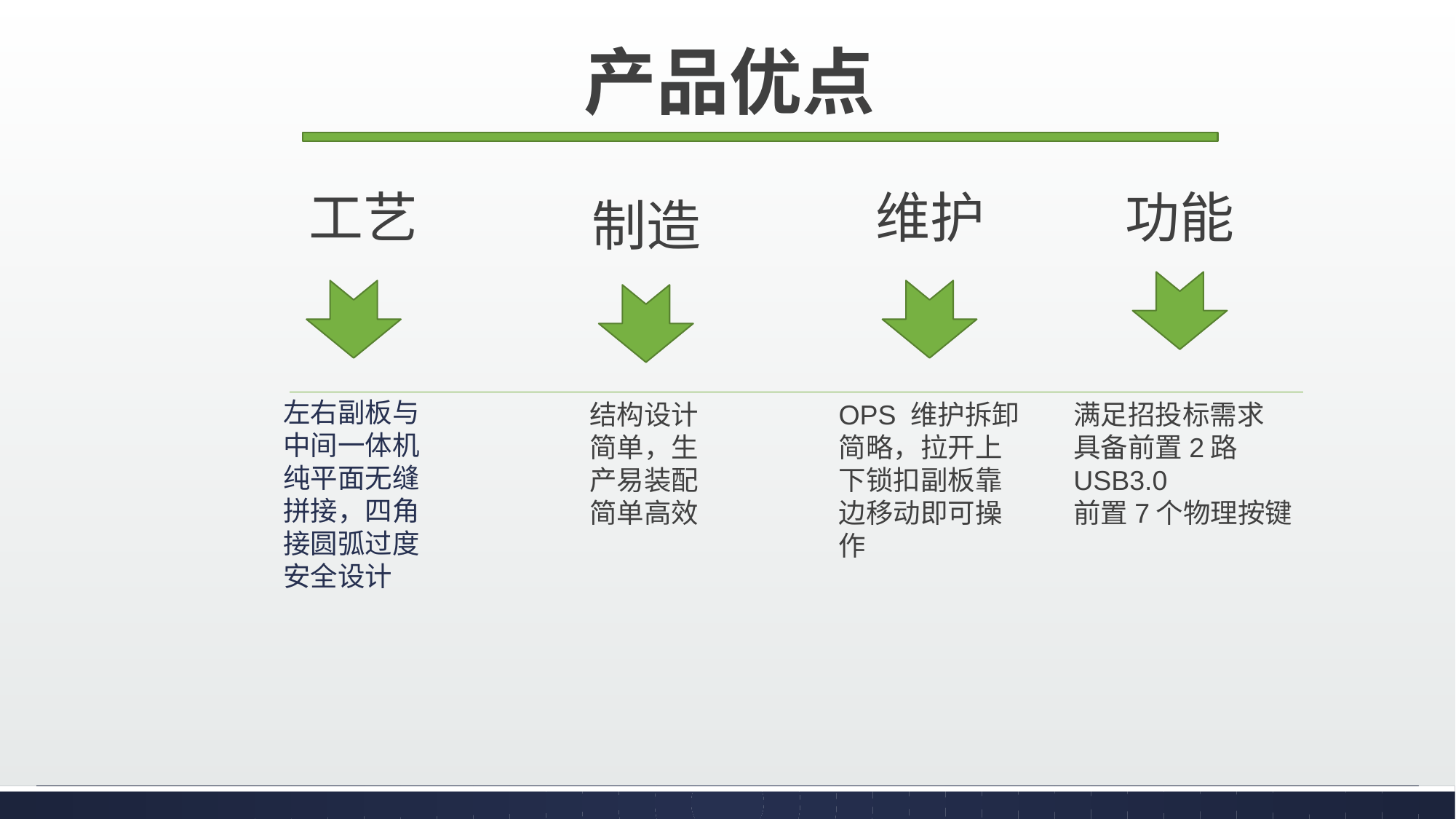

产品优点

工艺
维护
功能
制造

左右副板与中间一体机纯平面无缝拼接，四角接圆弧过度安全设计
满足招投标需求
具备前置2路USB3.0
前置7个物理按键

结构设计简单，生产易装配简单高效
OPS 维护拆卸简略，拉开上下锁扣副板靠边移动即可操作